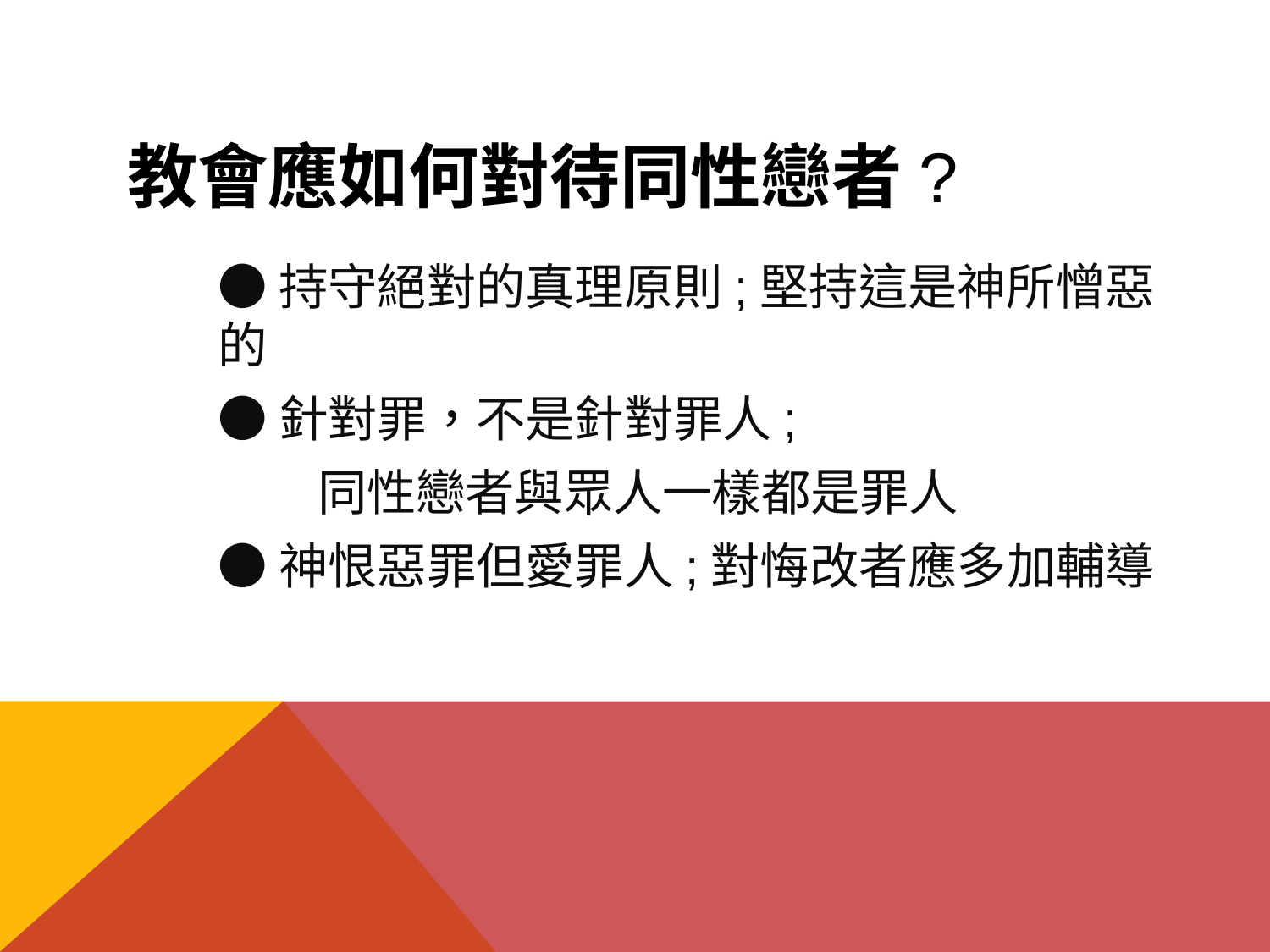

# 教會應如何對待同性戀者?
●持守絕對的真理原則;堅持這是神所憎惡的
●針對罪，不是針對罪人;
        同性戀者與眾人一樣都是罪人
●神恨惡罪但愛罪人;對悔改者應多加輔導